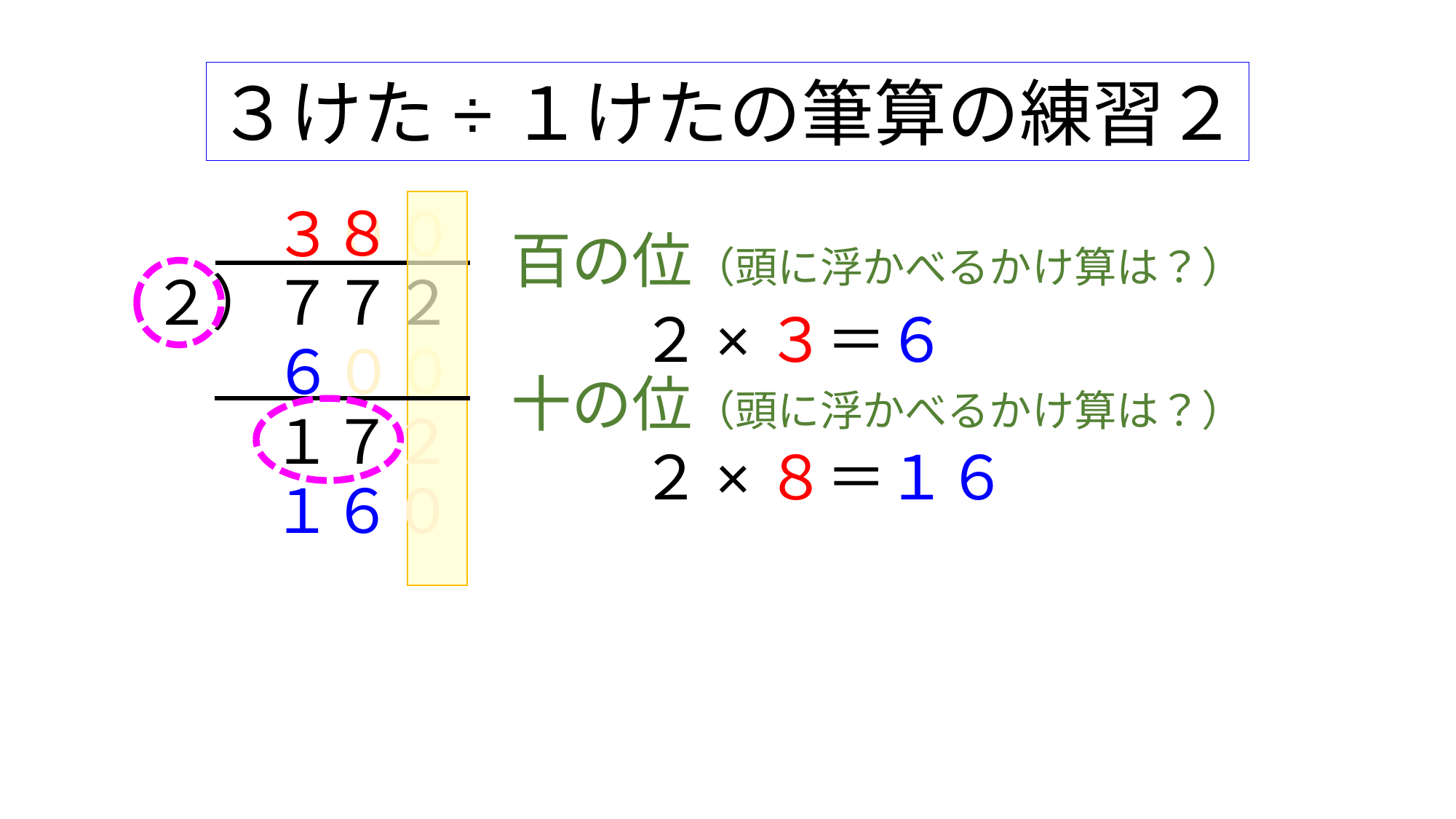

３けた÷１けたの筆算の練習２
８
３００

百の位（頭に浮かべるかけ算は？）
２）７７２

２×３＝６
６００
十の位（頭に浮かべるかけ算は？）

１７２
２×８＝１６
１６０